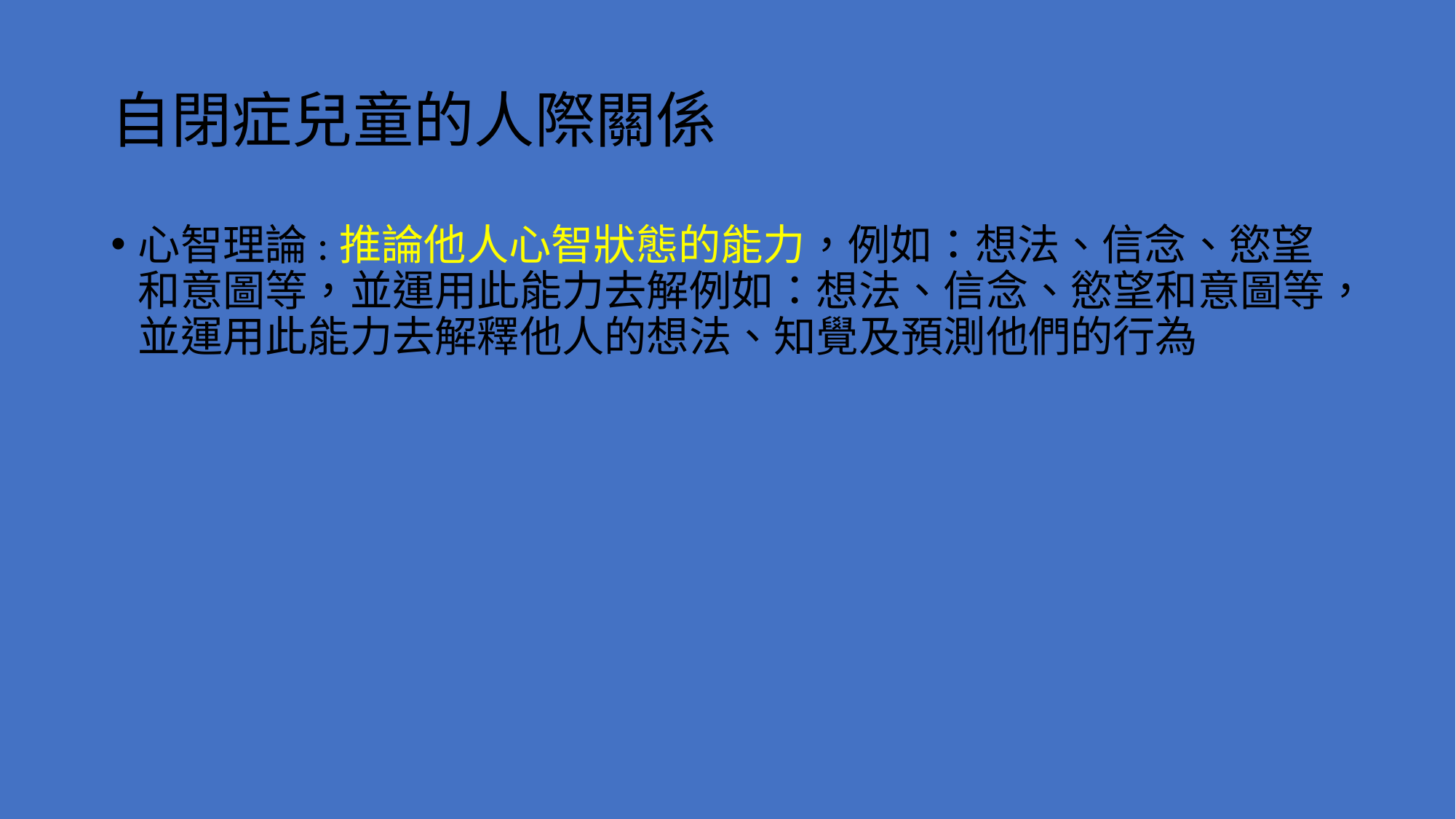

# 自閉症兒童的人際關係
心智理論:推論他人心智狀態的能力，例如：想法、信念、慾望和意圖等，並運用此能力去解例如：想法、信念、慾望和意圖等，並運用此能力去解釋他人的想法、知覺及預測他們的行為